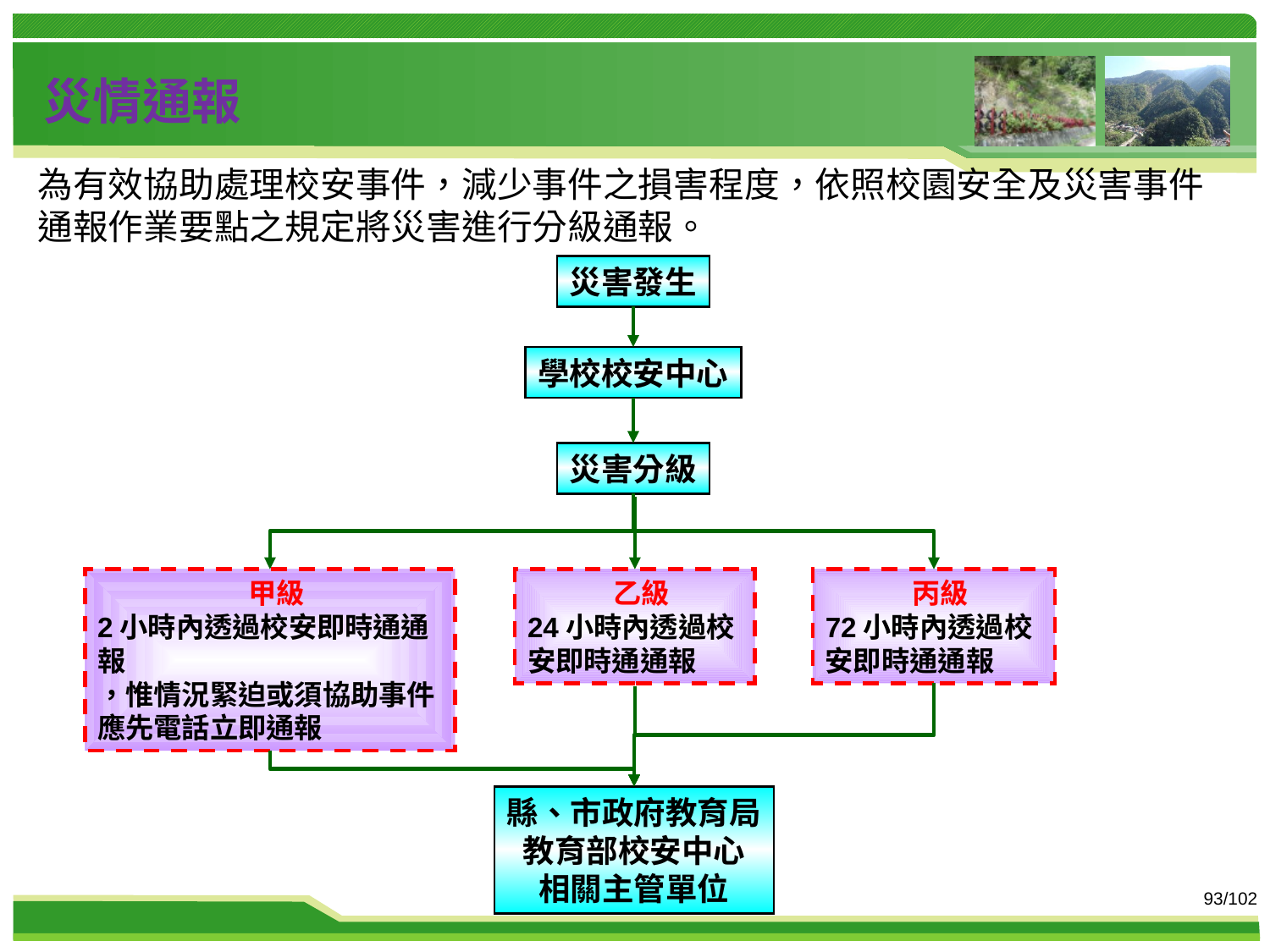

災情通報
為有效協助處理校安事件，減少事件之損害程度，依照校園安全及災害事件通報作業要點之規定將災害進行分級通報。
災害發生
學校校安中心
災害分級
甲級
2小時內透過校安即時通通報
，惟情況緊迫或須協助事件應先電話立即通報
乙級
24小時內透過校安即時通通報
丙級
72小時內透過校安即時通通報
縣、市政府教育局
教育部校安中心
相關主管單位
93/102